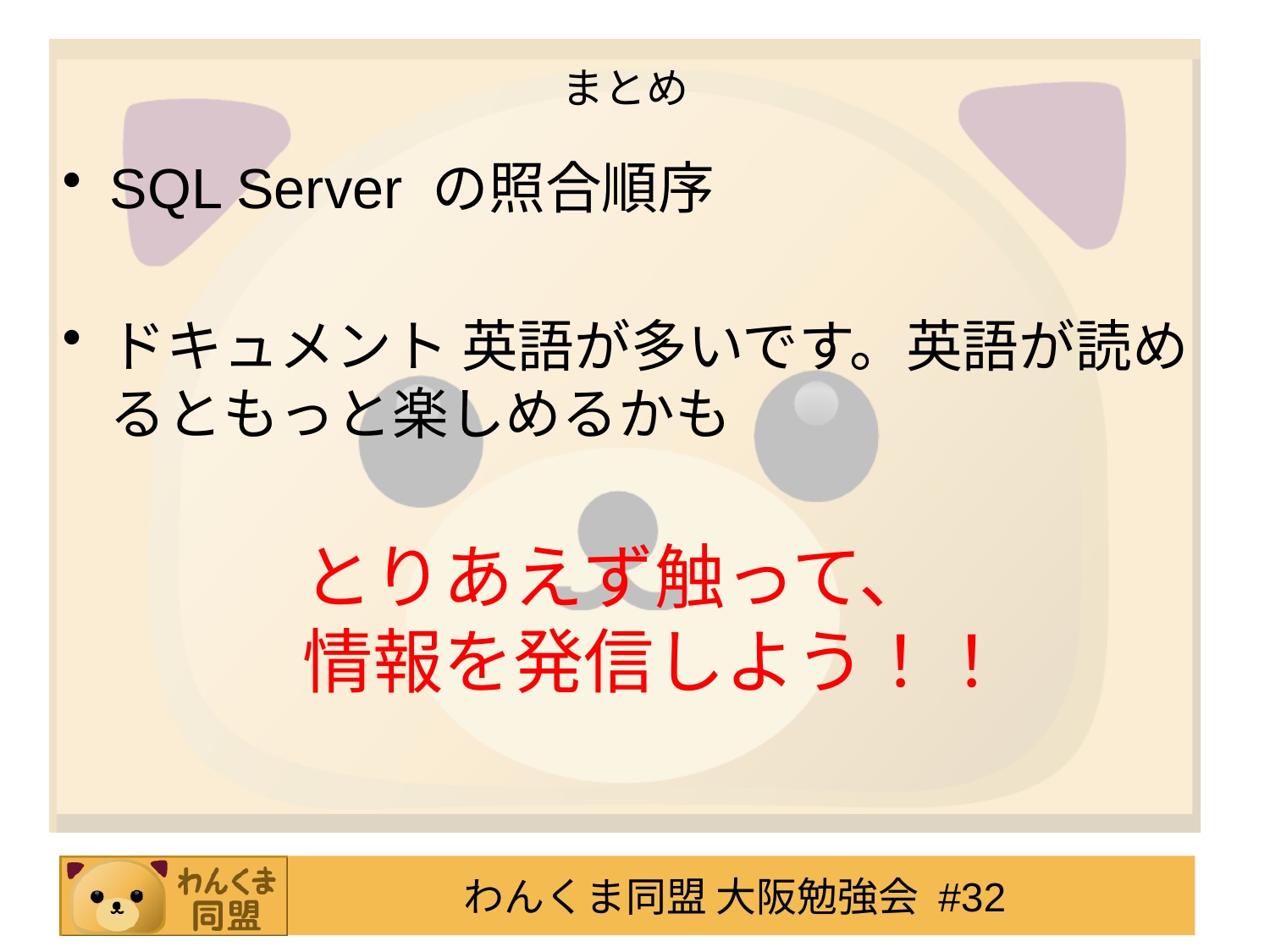

# まとめ
SQL Server の照合順序

ドキュメント 英語が多いです。英語が読めるともっと楽しめるかも
とりあえず触って、
情報を発信しよう！！